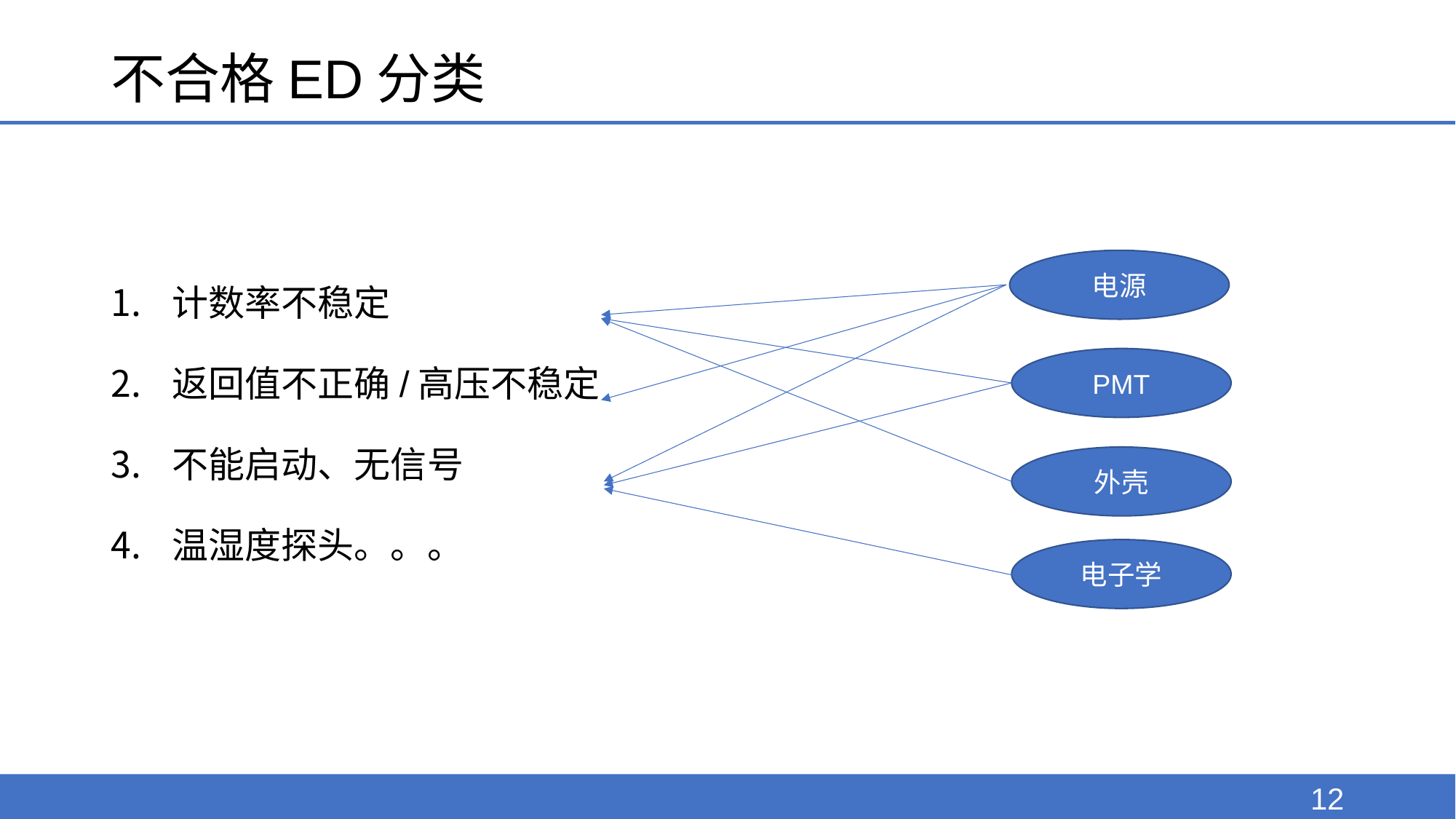

# 不合格ED分类

计数率不稳定
返回值不正确/高压不稳定
不能启动、无信号
温湿度探头。。。

电源
PMT
外壳
电子学

12